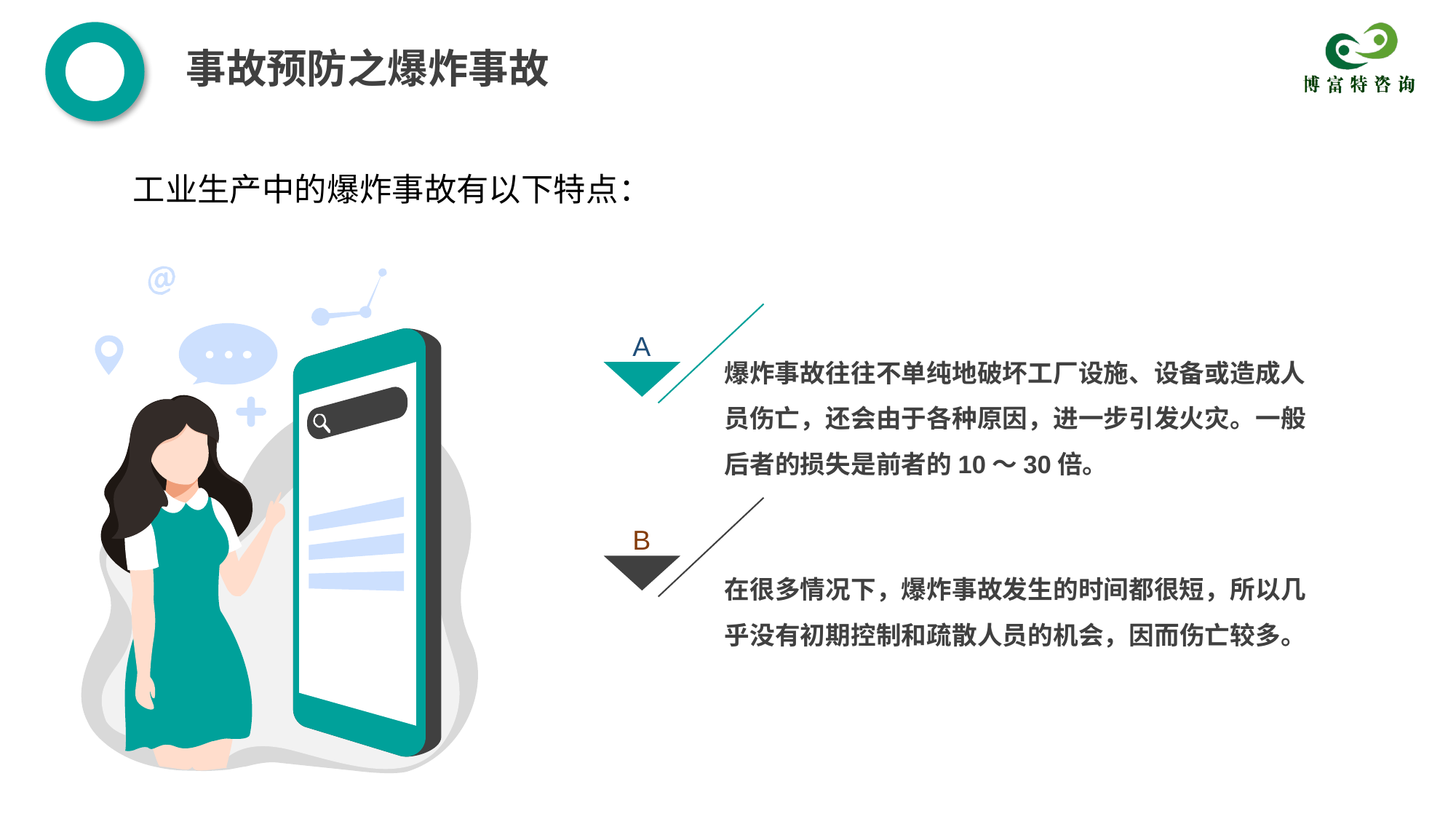

事故预防之爆炸事故
工业生产中的爆炸事故有以下特点：

A
爆炸事故往往不单纯地破坏工厂设施、设备或造成人员伤亡，还会由于各种原因，进一步引发火灾。一般后者的损失是前者的10～30倍。

B
在很多情况下，爆炸事故发生的时间都很短，所以几乎没有初期控制和疏散人员的机会，因而伤亡较多。